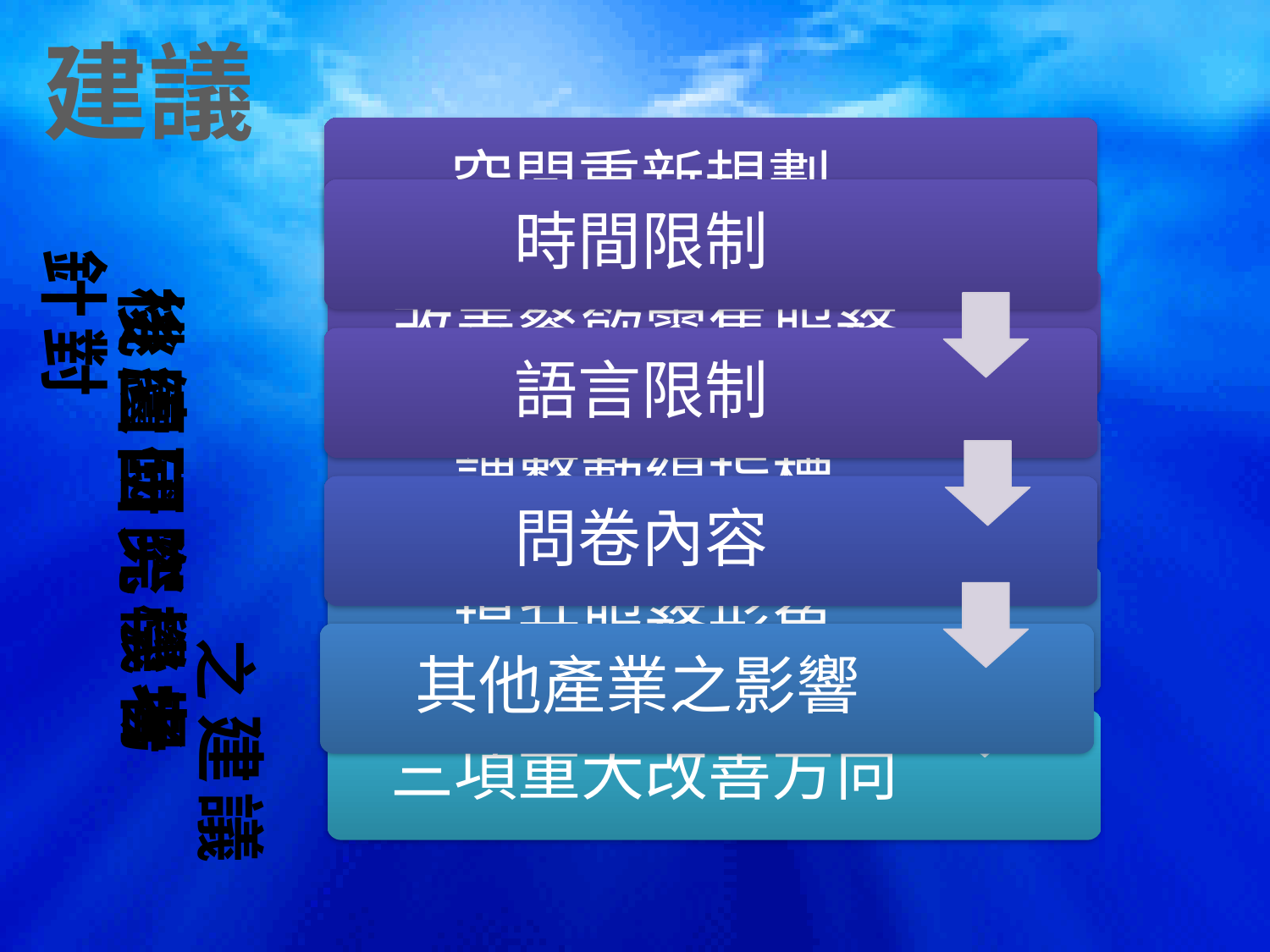

# 建議
空間重新規劃
時間限制
針

桃
後
改善餐飲零售服務

對
語言限制
園
續

調整動線指標
國
研

問卷內容
究
際

提升服務形象

機
學
之
其他產業之影響
場
者

建
三項重大改善方向
議